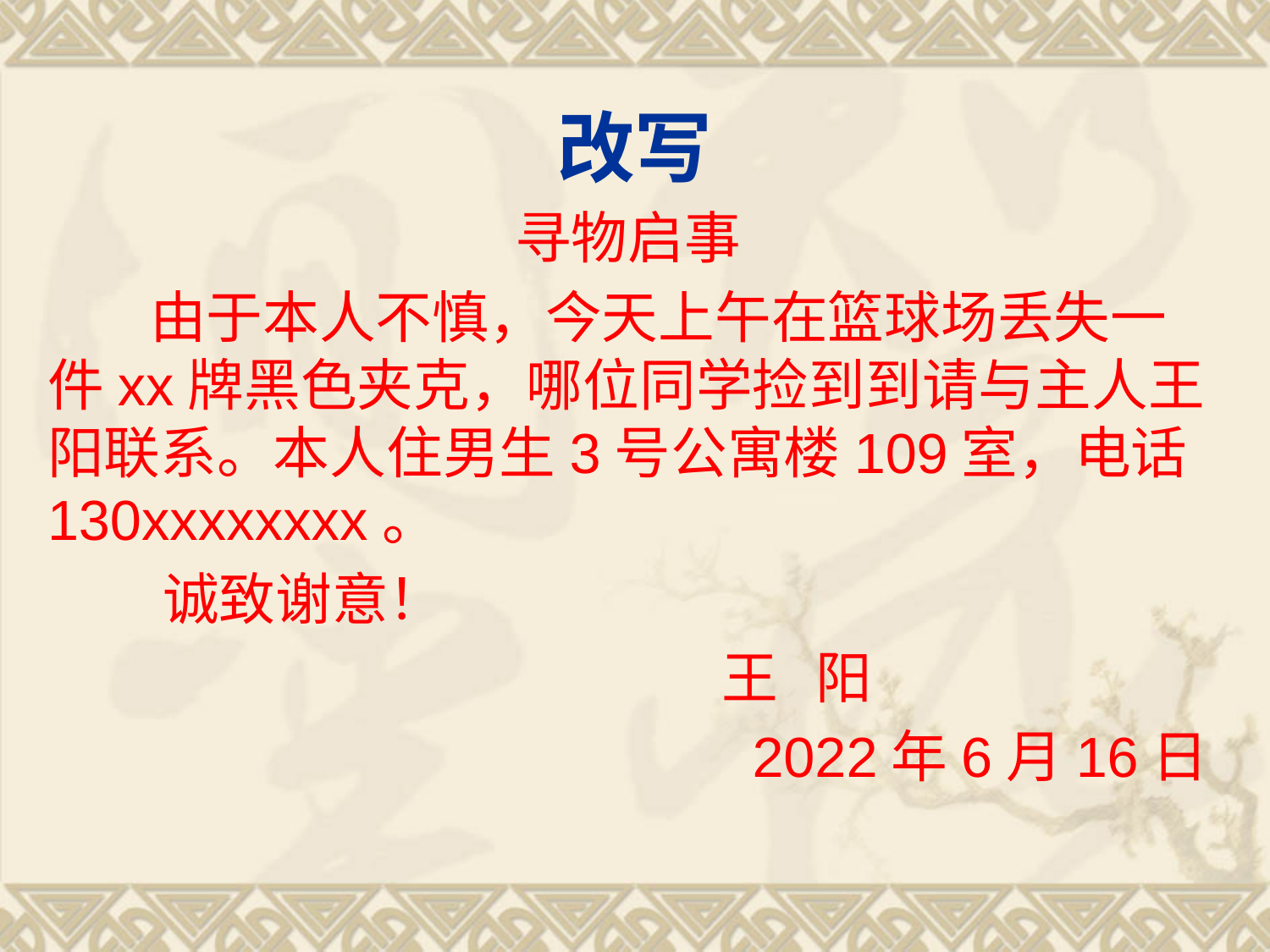

# 改写
寻物启事
       由于本人不慎，今天上午在篮球场丢失一件xx牌黑色夹克，哪位同学捡到到请与主人王阳联系。本人住男生3号公寓楼109室，电话130xxxxxxxx。
        诚致谢意！
                                                    王   阳
                                             2022年6月16日